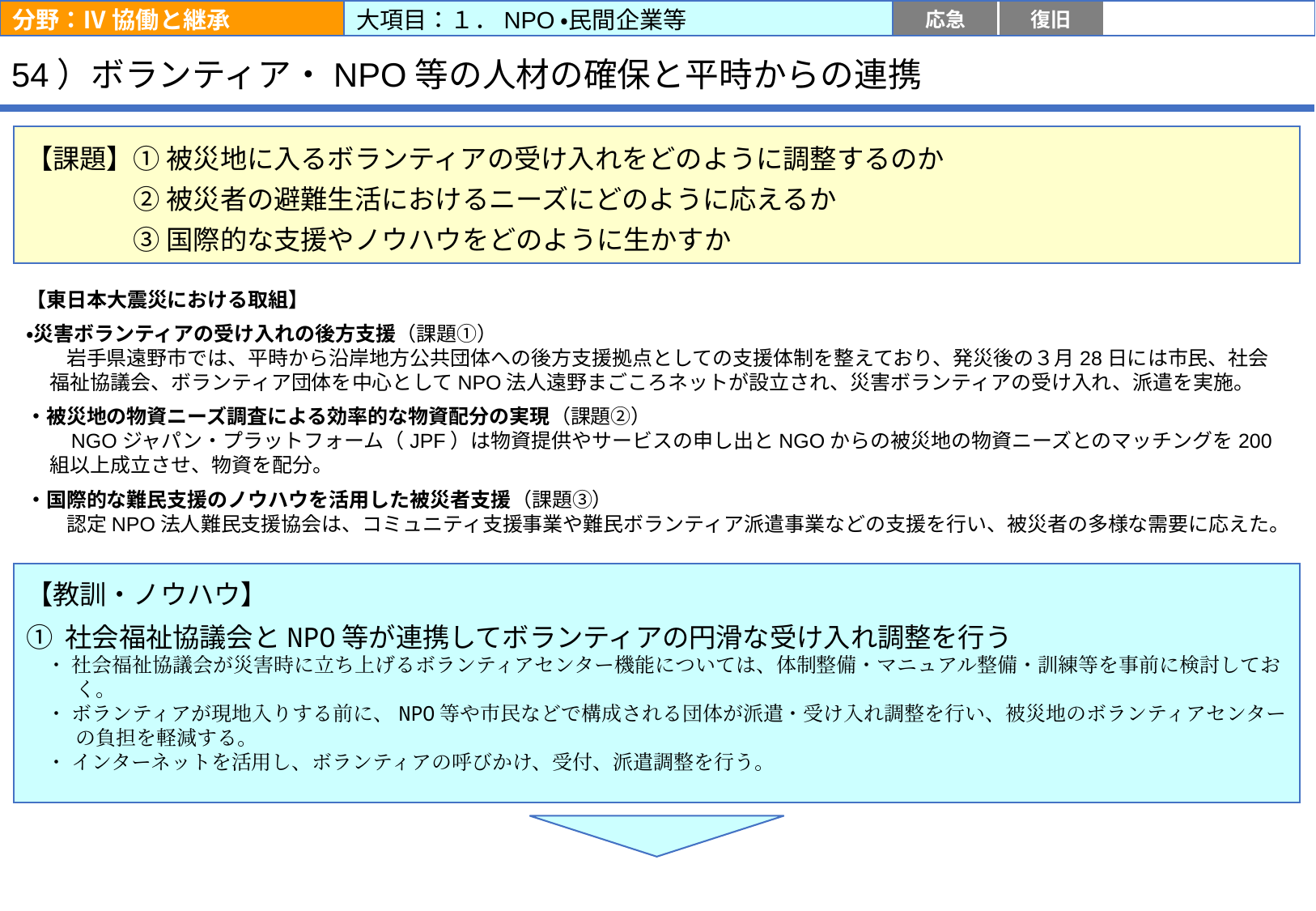

分野：Ⅳ 協働と継承
大項目：１．NPO・民間企業等
応急
復旧
復興前期
復興後期

# 54）ボランティア・NPO等の人材の確保と平時からの連携
【課題】① 被災地に入るボランティアの受け入れをどのように調整するのか
　　　　② 被災者の避難生活におけるニーズにどのように応えるか
　　　　③ 国際的な支援やノウハウをどのように生かすか
【東日本大震災における取組】
・災害ボランティアの受け入れの後方支援（課題①）
　　岩手県遠野市では、平時から沿岸地方公共団体への後方支援拠点としての支援体制を整えており、発災後の３月28日には市民、社会福祉協議会、ボランティア団体を中心としてNPO法人遠野まごころネットが設立され、災害ボランティアの受け入れ、派遣を実施。
・被災地の物資ニーズ調査による効率的な物資配分の実現（課題②）
　　NGOジャパン・プラットフォーム（JPF）は物資提供やサービスの申し出とNGOからの被災地の物資ニーズとのマッチングを200組以上成立させ、物資を配分。
・国際的な難民支援のノウハウを活用した被災者支援（課題③）
　　認定NPO法人難民支援協会は、コミュニティ支援事業や難民ボランティア派遣事業などの支援を行い、被災者の多様な需要に応えた。
【教訓・ノウハウ】
① 社会福祉協議会とNPO等が連携してボランティアの円滑な受け入れ調整を行う
　・ 社会福祉協議会が災害時に立ち上げるボランティアセンター機能については、体制整備・マニュアル整備・訓練等を事前に検討しておく。
　・ ボランティアが現地入りする前に、NPO等や市民などで構成される団体が派遣・受け入れ調整を行い、被災地のボランティアセンターの負担を軽減する。
　・ インターネットを活用し、ボランティアの呼びかけ、受付、派遣調整を行う。